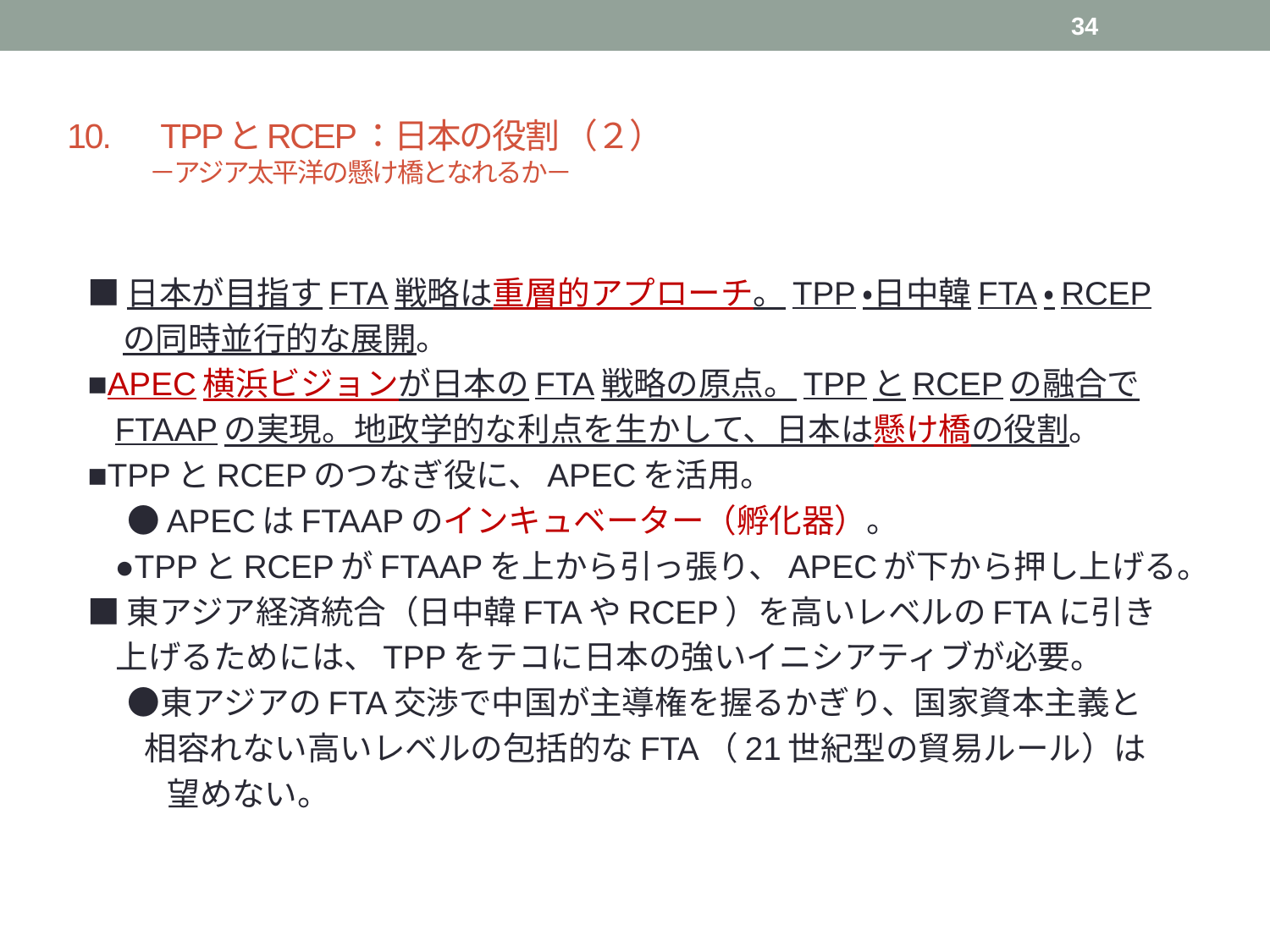

34
# 10.　 TPPとRCEP：日本の役割 （２） 　　　    －アジア太平洋の懸け橋となれるか－
■日本が目指すFTA戦略は重層的アプローチ。TPP・日中韓FTA・RCEP
    の同時並行的な展開。
■APEC横浜ビジョンが日本のFTA戦略の原点。TPPとRCEPの融合で
   FTAAPの実現。地政学的な利点を生かして、日本は懸け橋の役割。
■TPPとRCEPのつなぎ役に、APECを活用。
　 ●APECはFTAAPのインキュベーター（孵化器）。
   ●TPPとRCEPがFTAAPを上から引っ張り、APECが下から押し上げる。
■東アジア経済統合（日中韓FTAやRCEP）を高いレベルのFTAに引き
   上げるためには、TPPをテコに日本の強いイニシアティブが必要。
　 ●東アジアのFTA交渉で中国が主導権を握るかぎり、国家資本主義と
       相容れない高いレベルの包括的なFTA（21世紀型の貿易ルール）は
　　  望めない。